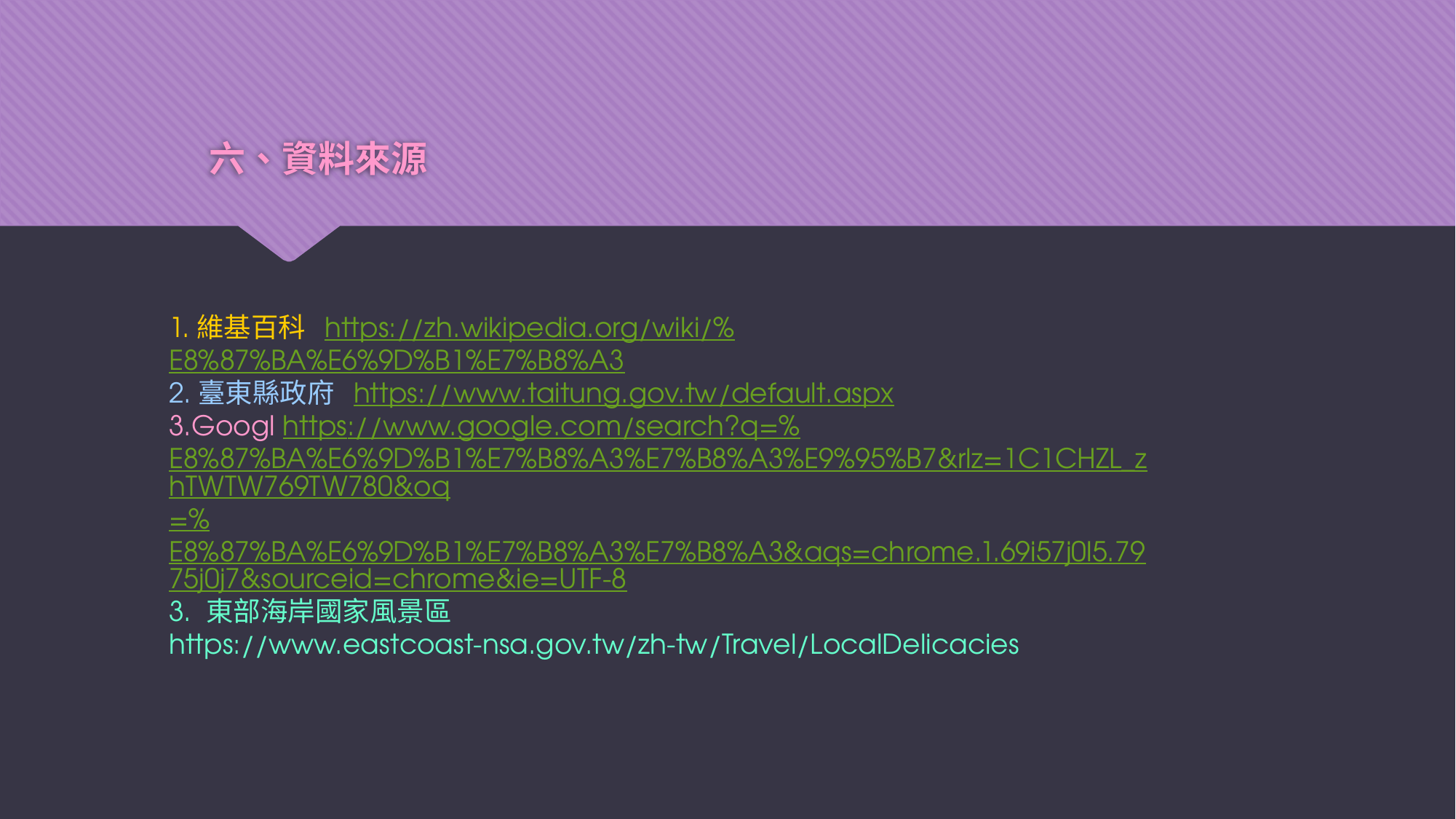

# 六、資料來源
1.維基百科  https://zh.wikipedia.org/wiki/%E8%87%BA%E6%9D%B1%E7%B8%A3
2.臺東縣政府  https://www.taitung.gov.tw/default.aspx
3.Googl https://www.google.com/search?q=%E8%87%BA%E6%9D%B1%E7%B8%A3%E7%B8%A3%E9%95%B7&rlz=1C1CHZL_zhTWTW769TW780&oq=%E8%87%BA%E6%9D%B1%E7%B8%A3%E7%B8%A3&aqs=chrome.1.69i57j0l5.7975j0j7&sourceid=chrome&ie=UTF-8
3. 東部海岸國家風景區  https://www.eastcoast-nsa.gov.tw/zh-tw/Travel/LocalDelicacies